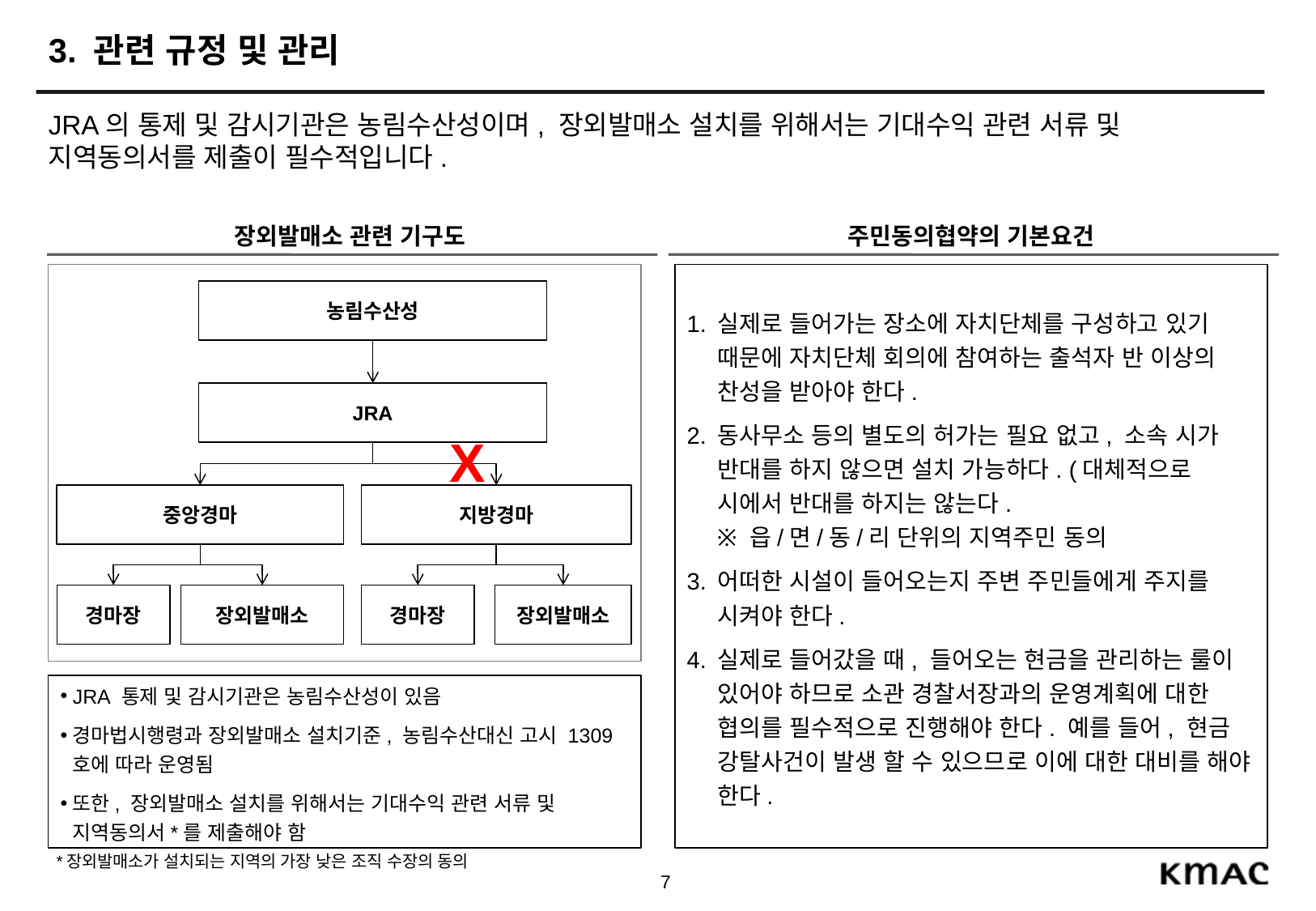

# 3. 관련 규정 및 관리
JRA의 통제 및 감시기관은 농림수산성이며, 장외발매소 설치를 위해서는 기대수익 관련 서류 및 지역동의서를 제출이 필수적입니다.

장외발매소 관련 기구도

주민동의협약의 기본요건

실제로 들어가는 장소에 자치단체를 구성하고 있기 때문에 자치단체 회의에 참여하는 출석자 반 이상의 찬성을 받아야 한다.
동사무소 등의 별도의 허가는 필요 없고, 소속 시가 반대를 하지 않으면 설치 가능하다. (대체적으로 시에서 반대를 하지는 않는다.
※ 읍/면/동/리 단위의 지역주민 동의
어떠한 시설이 들어오는지 주변 주민들에게 주지를 시켜야 한다.
실제로 들어갔을 때, 들어오는 현금을 관리하는 룰이 있어야 하므로 소관 경찰서장과의 운영계획에 대한 협의를 필수적으로 진행해야 한다. 예를 들어, 현금 강탈사건이 발생 할 수 있으므로 이에 대한 대비를 해야 한다.
농림수산성
JRA
X
중앙경마
지방경마
경마장
장외발매소
경마장
장외발매소
JRA 통제 및 감시기관은 농림수산성이 있음
경마법시행령과 장외발매소 설치기준, 농림수산대신 고시 1309호에 따라 운영됨
또한, 장외발매소 설치를 위해서는 기대수익 관련 서류 및 지역동의서*를 제출해야 함
*장외발매소가 설치되는 지역의 가장 낮은 조직 수장의 동의